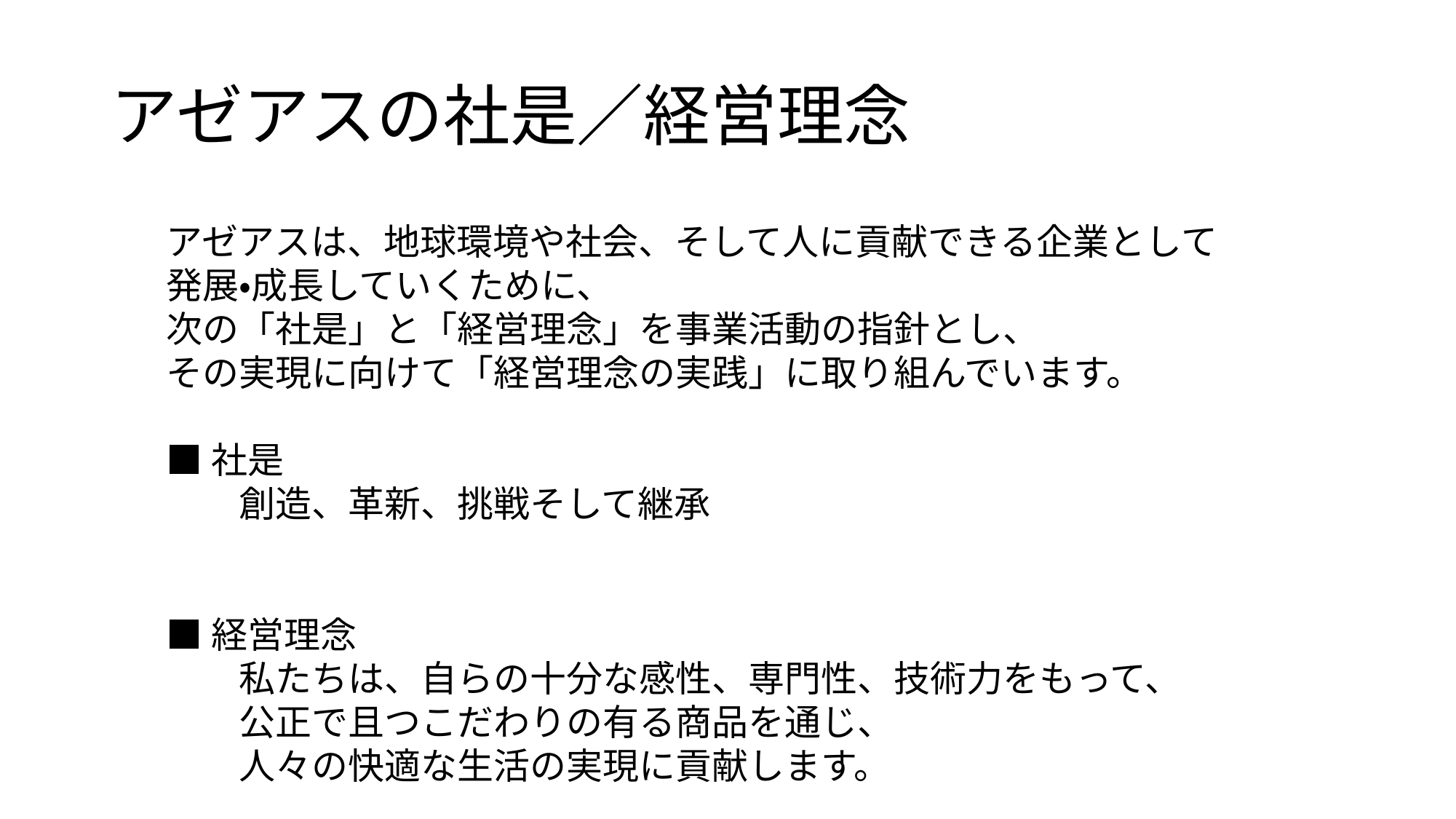

# アゼアスの社是／経営理念
アゼアスは、地球環境や社会、そして人に貢献できる企業として発展・成長していくために、
次の「社是」と「経営理念」を事業活動の指針とし、
その実現に向けて「経営理念の実践」に取り組んでいます。

■社是
　　創造、革新、挑戦そして継承

■経営理念
　　私たちは、自らの十分な感性、専門性、技術力をもって、
　　公正で且つこだわりの有る商品を通じ、
　　人々の快適な生活の実現に貢献します。